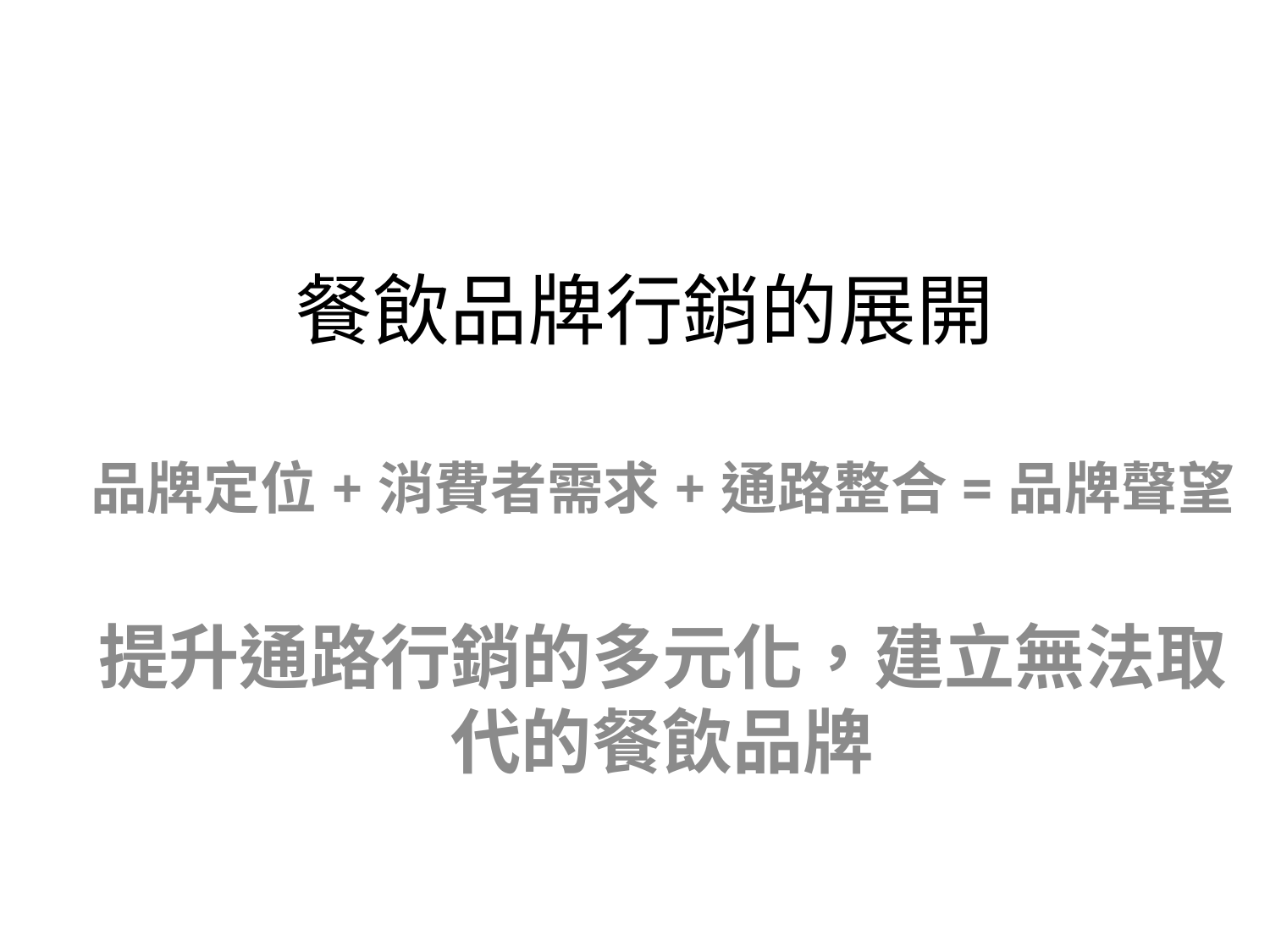

# 餐飲品牌行銷的展開
品牌定位+消費者需求+通路整合=品牌聲望

提升通路行銷的多元化，建立無法取代的餐飲品牌